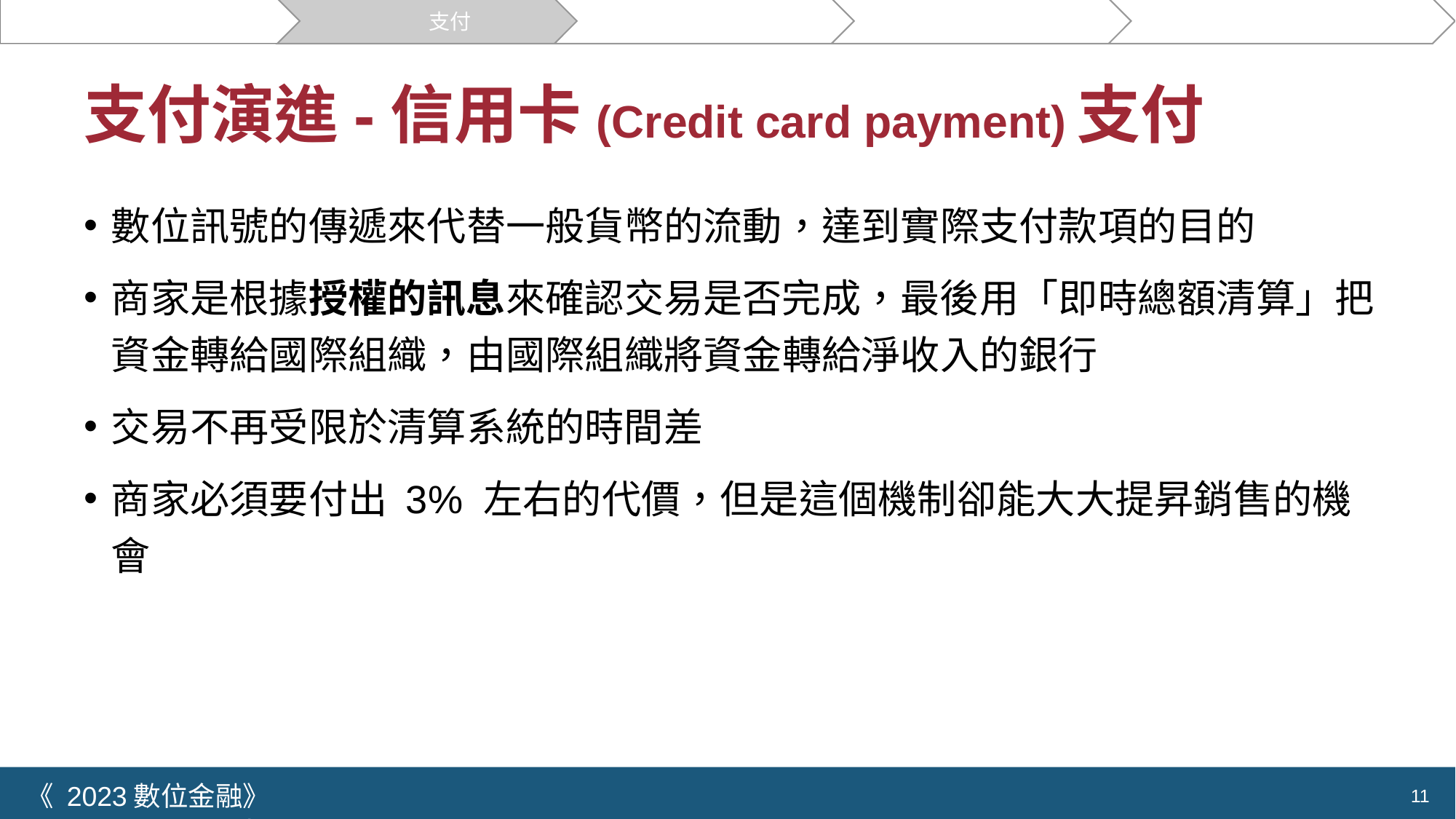

信任機制與支付
支付

創新模式

市場與案例

機會與挑戰
# 支付演進-信用卡(Credit card payment)支付
數位訊號的傳遞來代替一般貨幣的流動，達到實際支付款項的目的
商家是根據授權的訊息來確認交易是否完成，最後用「即時總額清算」把資金轉給國際組織，由國際組織將資金轉給淨收入的銀行
交易不再受限於清算系統的時間差
商家必須要付出 3% 左右的代價，但是這個機制卻能大大提昇銷售的機會

《 2023數位金融》                                                                                                                                           	NYCU.IIM.IEBI Lab
11